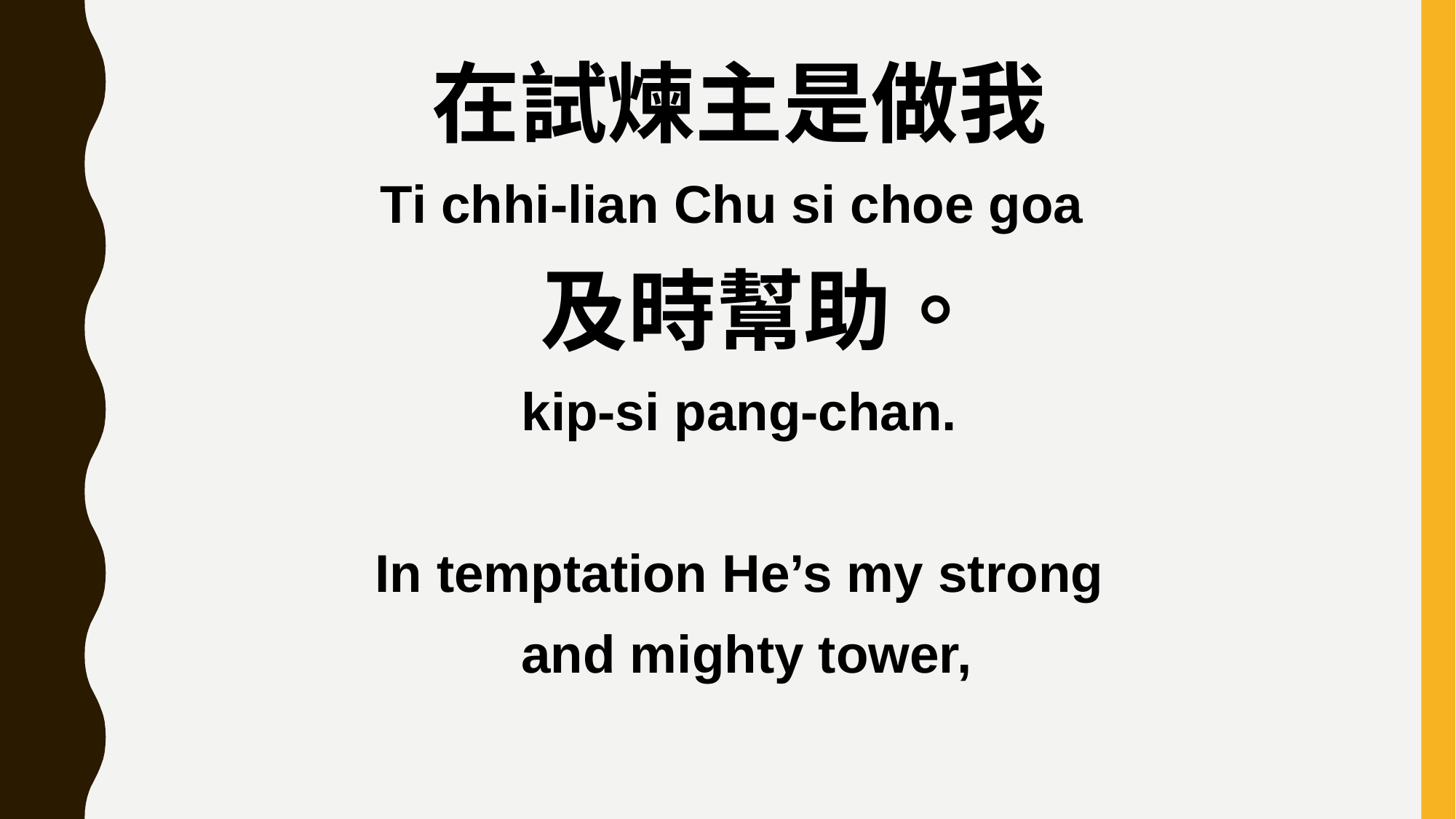

在試煉主是做我
Ti chhi-lian Chu si choe goa
 及時幫助。
kip-si pang-chan.

In temptation He’s my strong
 and mighty tower,